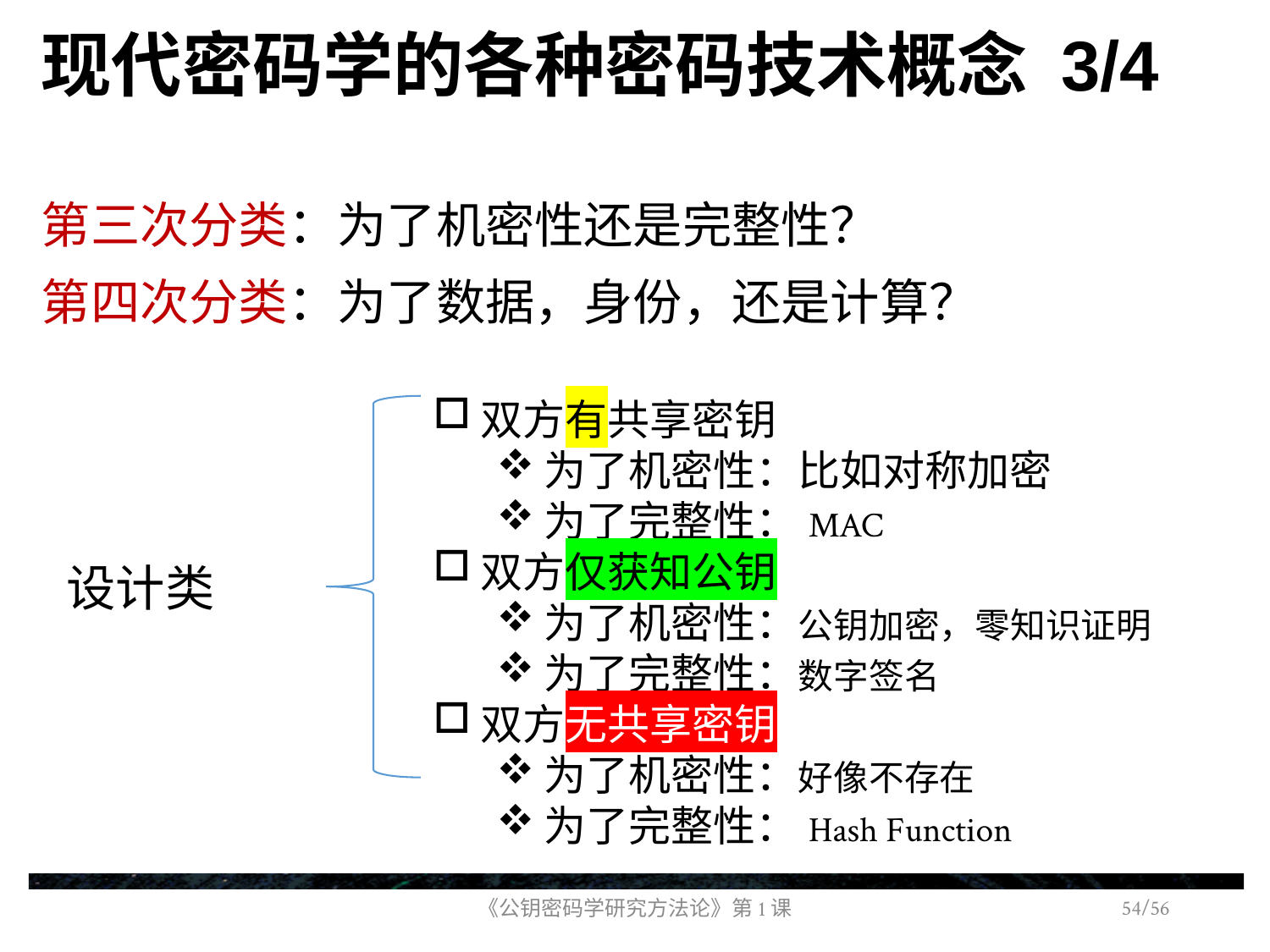

# 现代密码学的各种密码技术概念 3/4
第三次分类：为了机密性还是完整性？
第四次分类：为了数据，身份，还是计算？
双方有共享密钥
为了机密性：比如对称加密
为了完整性：MAC
双方仅获知公钥
为了机密性：公钥加密，零知识证明
为了完整性：数字签名
双方无共享密钥
为了机密性：好像不存在
为了完整性：Hash Function

设计类
《公钥密码学研究方法论》第1课
54/56